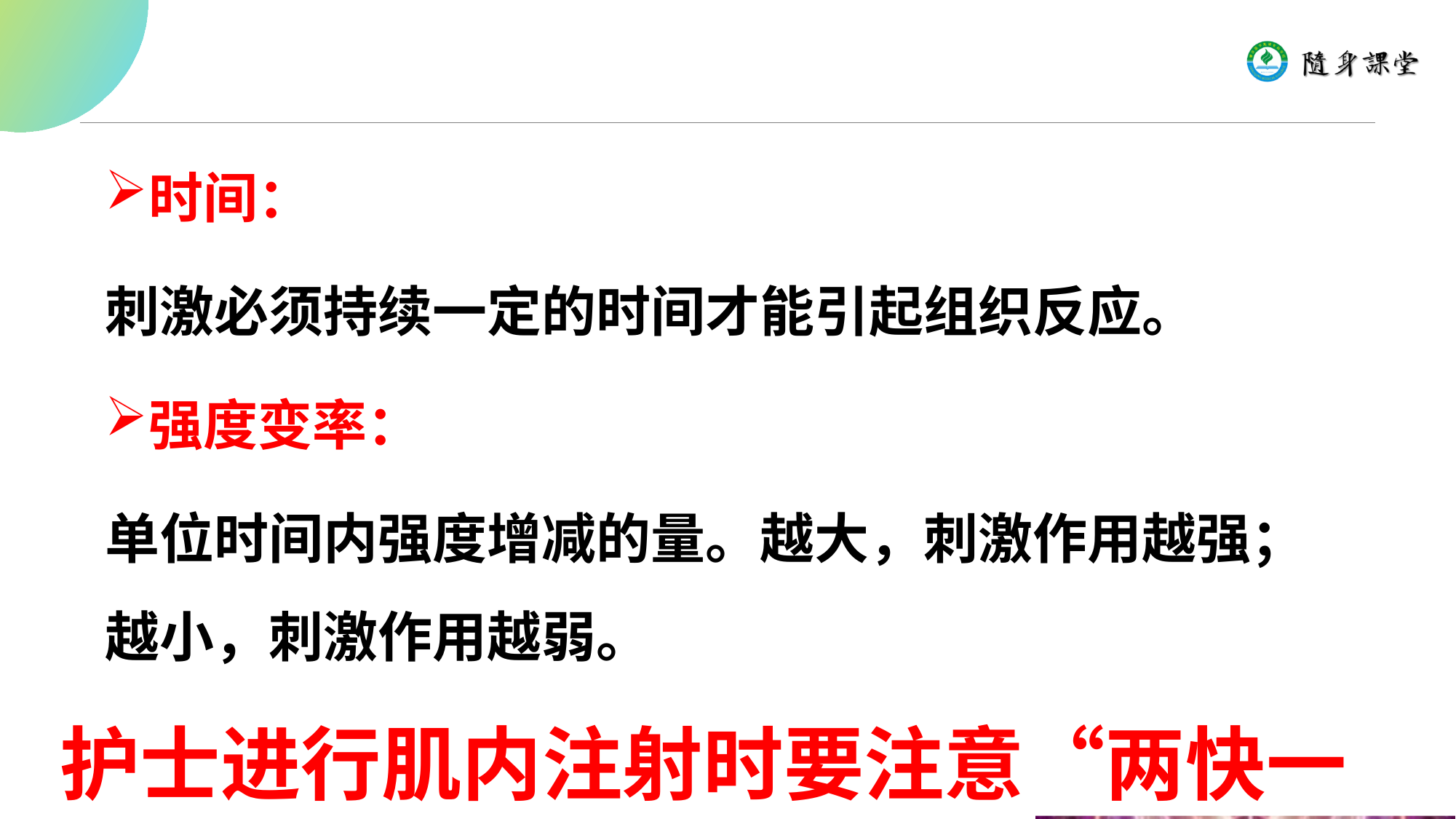

时间：
刺激必须持续一定的时间才能引起组织反应。
强度变率：
单位时间内强度增减的量。越大，刺激作用越强；越小，刺激作用越弱。

护士进行肌内注射时要注意“两快一慢”